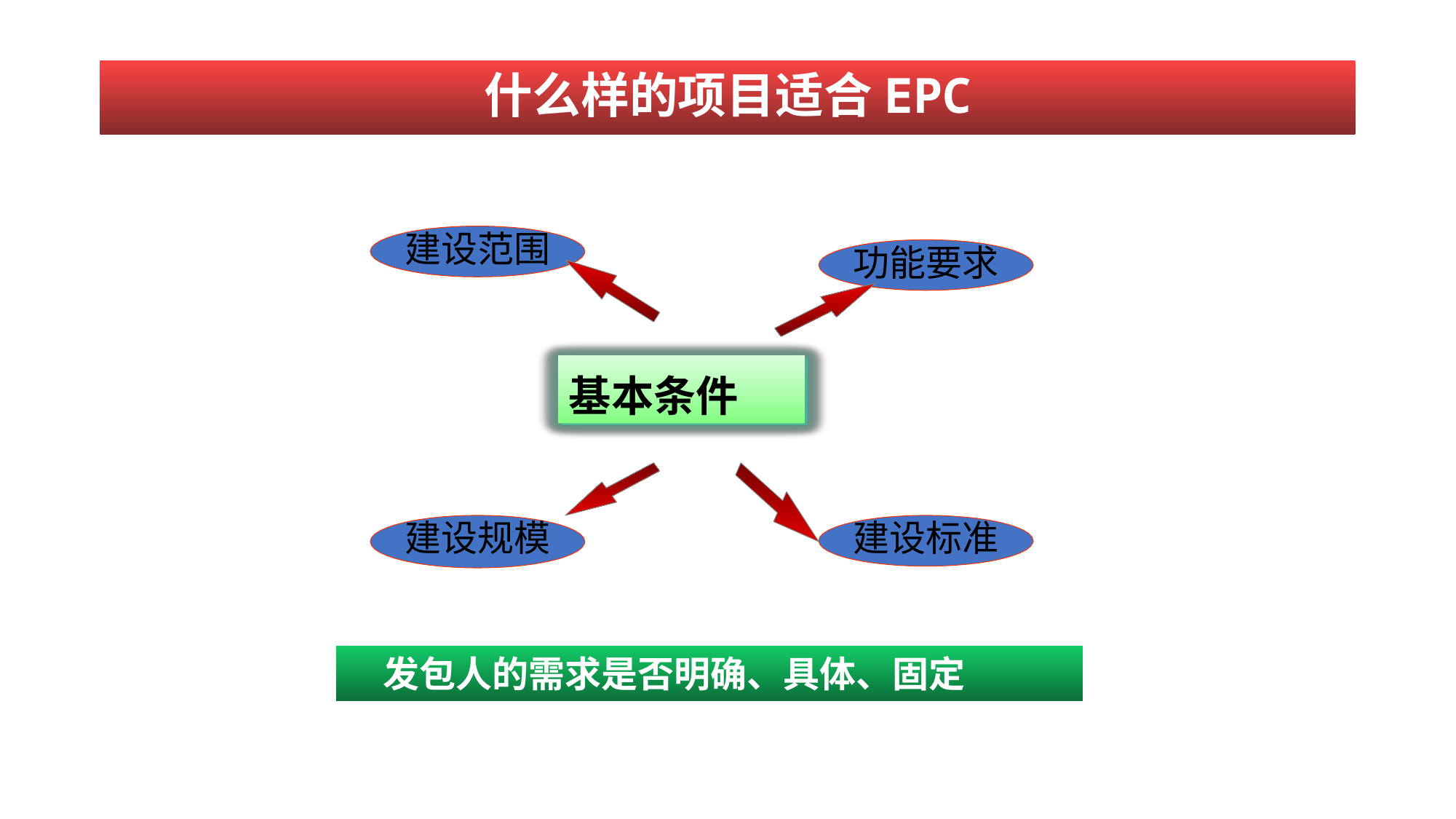

# 什么样的项目适合EPC
建设范围
功能要求

   基本条件

建设标准
建设规模
发包人的需求是否明确、具体、固定